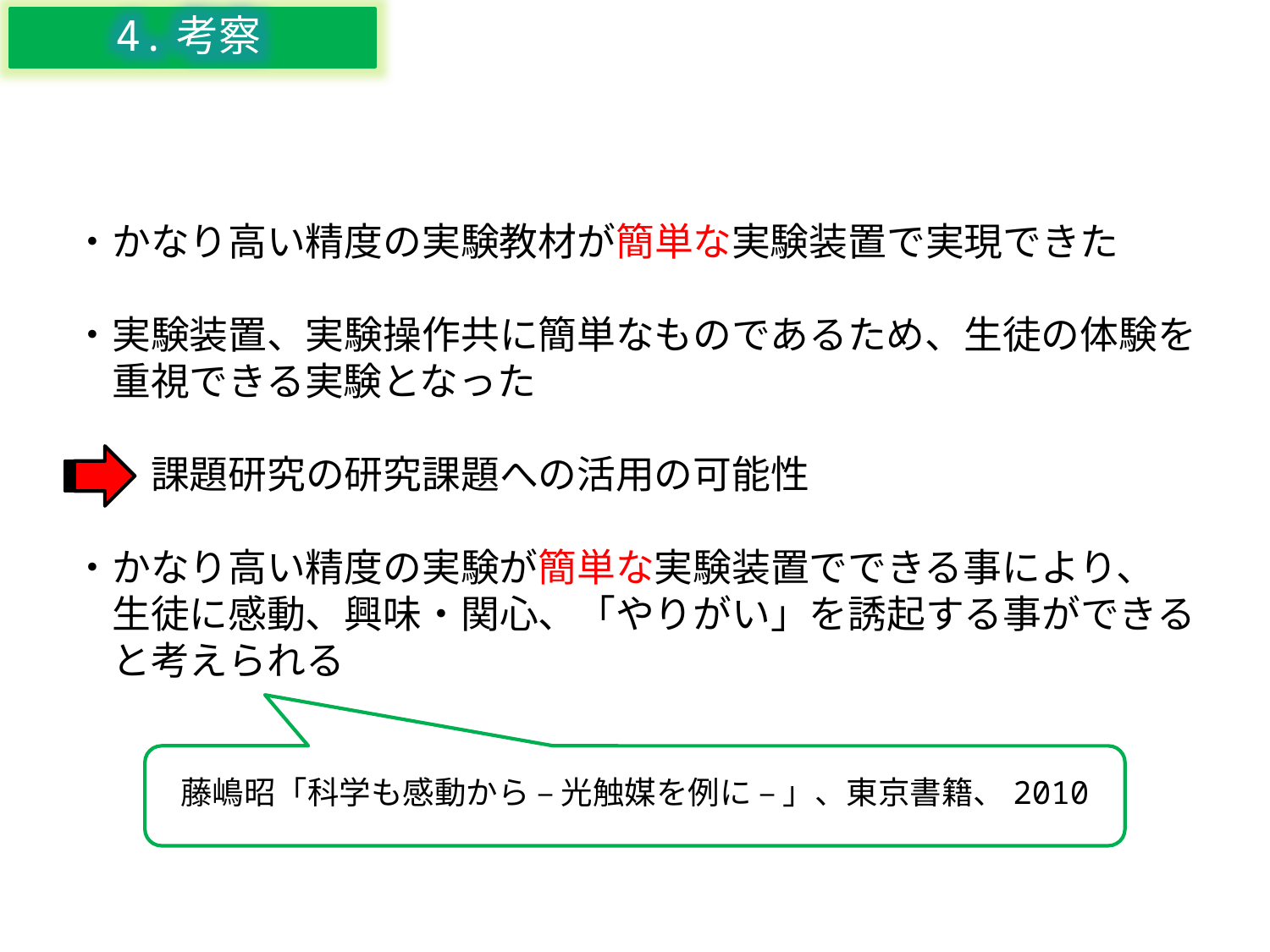

4.考察

・かなり高い精度の実験教材が簡単な実験装置で実現できた

・実験装置、実験操作共に簡単なものであるため、生徒の体験を
　重視できる実験となった

　　課題研究の研究課題への活用の可能性

・かなり高い精度の実験が簡単な実験装置でできる事により、
　生徒に感動、興味・関心、「やりがい」を誘起する事ができる
　と考えられる

藤嶋昭「科学も感動から – 光触媒を例に – 」、東京書籍、2010